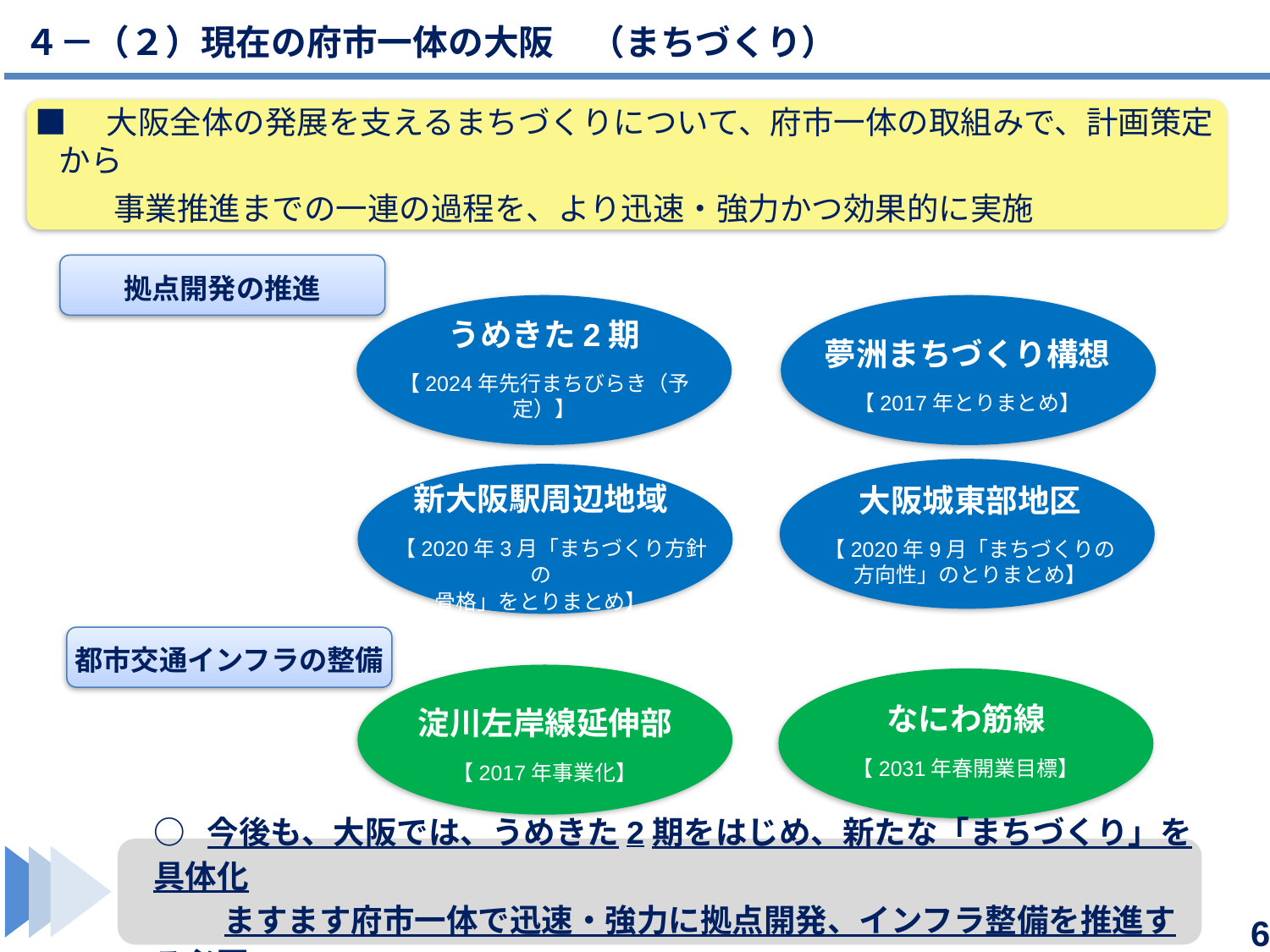

４－（２）現在の府市一体の大阪　（まちづくり）
■　大阪全体の発展を支えるまちづくりについて、府市一体の取組みで、計画策定から
 　　事業推進までの一連の過程を、より迅速・強力かつ効果的に実施
拠点開発の推進

うめきた2期

【2024年先行まちびらき（予定）】

夢洲まちづくり構想

【2017年とりまとめ】

大阪城東部地区

【2020年9月「まちづくりの
方向性」のとりまとめ】

新大阪駅周辺地域

　【2020年3月「まちづくり方針の
骨格」をとりまとめ】
都市交通インフラの整備

淀川左岸線延伸部

【2017年事業化】

なにわ筋線

【2031年春開業目標】

○  今後も、大阪では、うめきた2期をはじめ、新たな「まちづくり」を具体化
　 　ますます府市一体で迅速・強力に拠点開発、インフラ整備を推進する必要

6